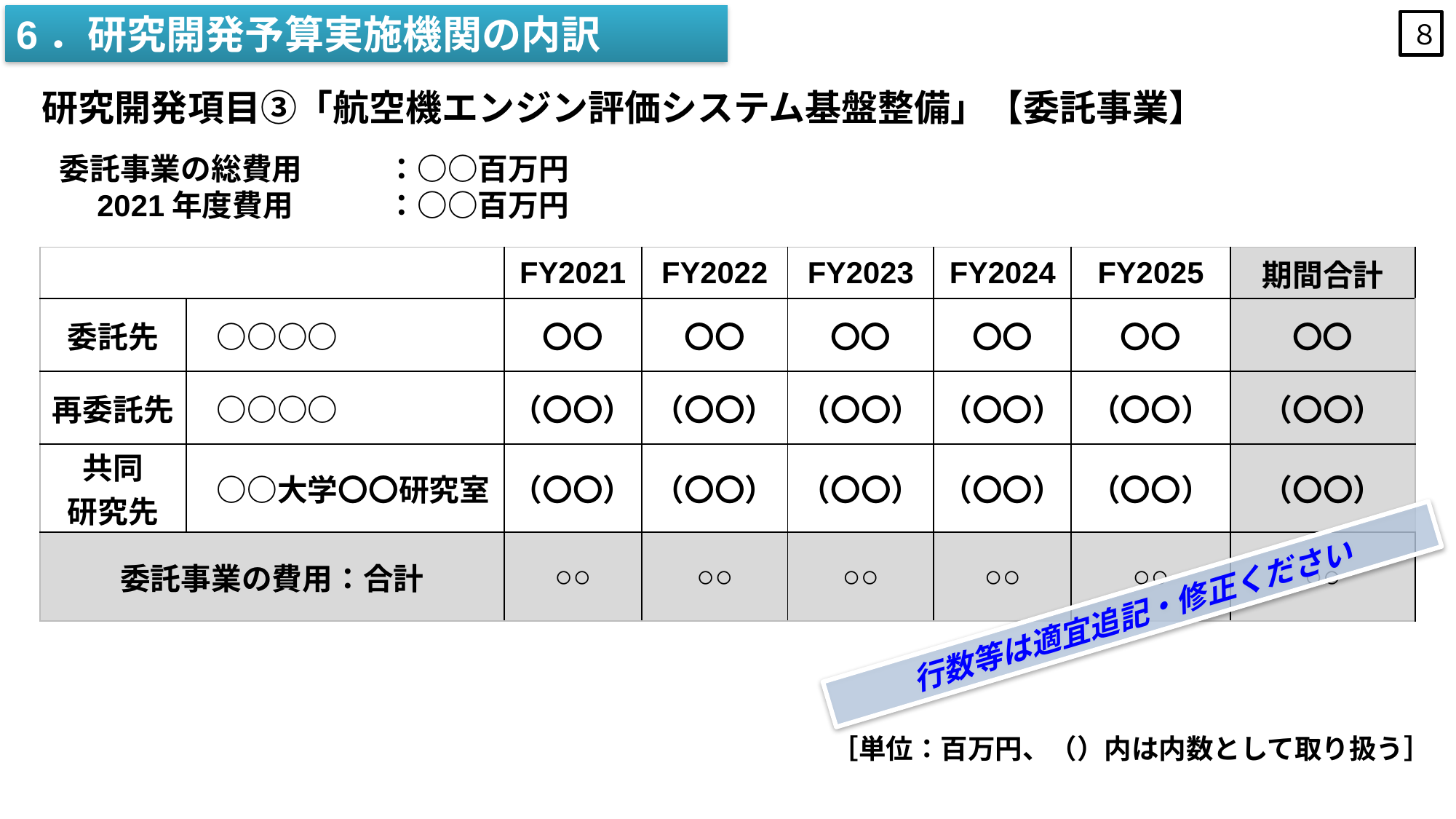

6．研究開発予算実施機関の内訳
８
研究開発項目③「航空機エンジン評価システム基盤整備」【委託事業】
委託事業の総費用	：○○百万円
　2021年度費用	：○○百万円
|  |  | FY2021 | FY2022 | FY2023 | FY2024 | FY2025 | 期間合計 |
| --- | --- | --- | --- | --- | --- | --- | --- |
| 委託先 | ○○○○ | 〇〇 | 〇〇 | 〇〇 | 〇〇 | 〇〇 | 〇〇 |
| 再委託先 | ○○○○ | （〇〇） | （〇〇） | （〇〇） | （〇〇） | （〇〇） | （〇〇） |
| 共同 研究先 | ○○大学〇〇研究室 | （〇〇） | （〇〇） | （〇〇） | （〇〇） | （〇〇） | （〇〇） |
| 委託事業の費用：合計 |  | ○○ | ○○ | ○○ | ○○ | ○○ | ○○ |
行数等は適宜追記・修正ください
［単位：百万円、（）内は内数として取り扱う］